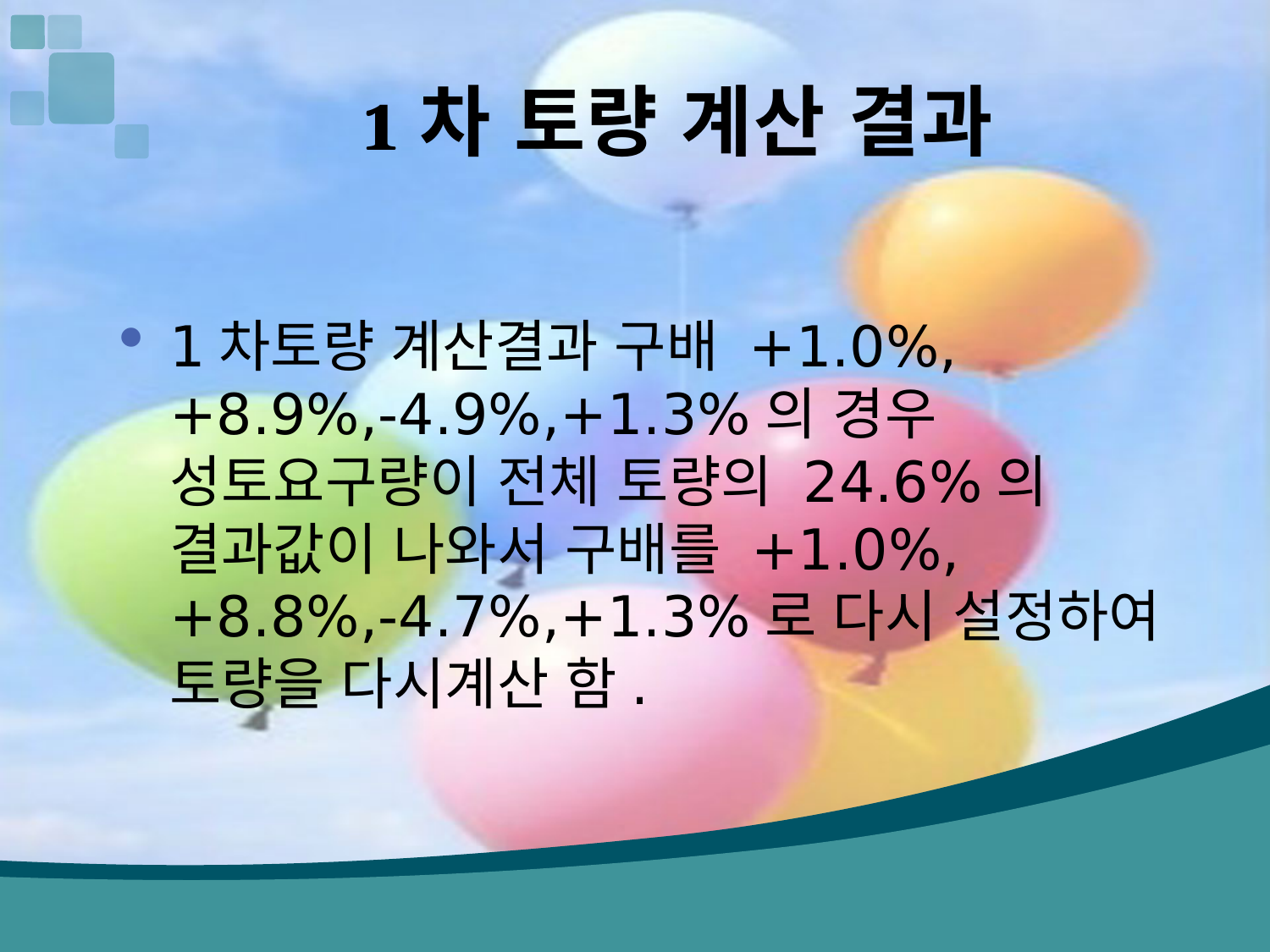

# 1차 토량 계산 결과
1차토량 계산결과 구배 +1.0%,+8.9%,-4.9%,+1.3%의 경우 성토요구량이 전체 토량의 24.6%의 결과값이 나와서 구배를 +1.0%,+8.8%,-4.7%,+1.3%로 다시 설정하여 토량을 다시계산 함.